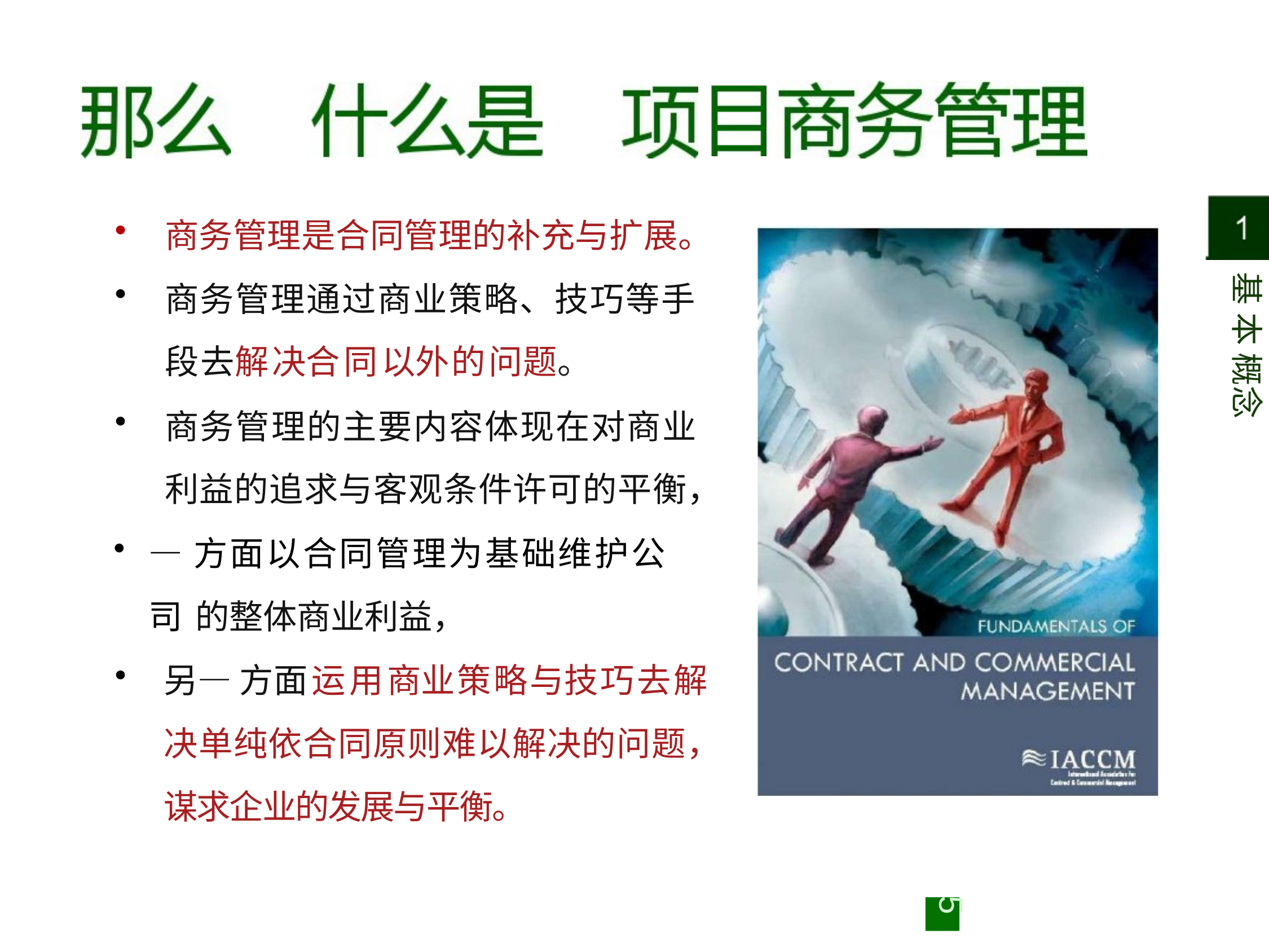

商务管理是合同管理的补充与扩展。
商务管理通过商业策略、技巧等手 段去解决合同以外的问题。
商务管理的主要内容体现在对商业 利益的追求与客观条件许可的平衡，
—方面以合同管理为基础维护公司 的整体商业利益，
另— 方面运用商业策略与技巧去解 决单纯依合同原则难以解决的问题， 谋求企业的发展与平衡。

基本 概念
5